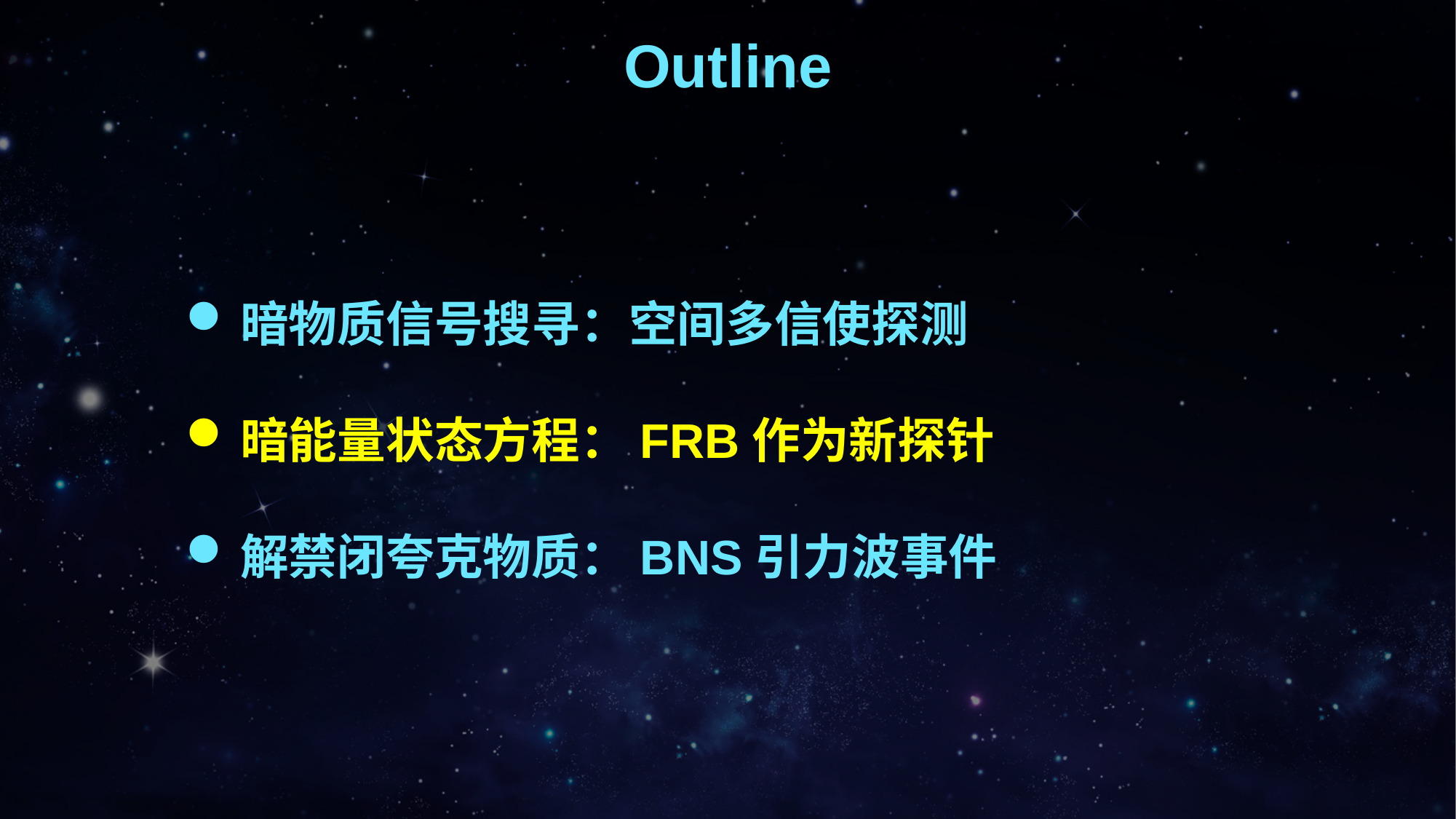

Outline
暗物质信号搜寻：空间多信使探测
暗能量状态方程：FRB作为新探针
解禁闭夸克物质：BNS引力波事件